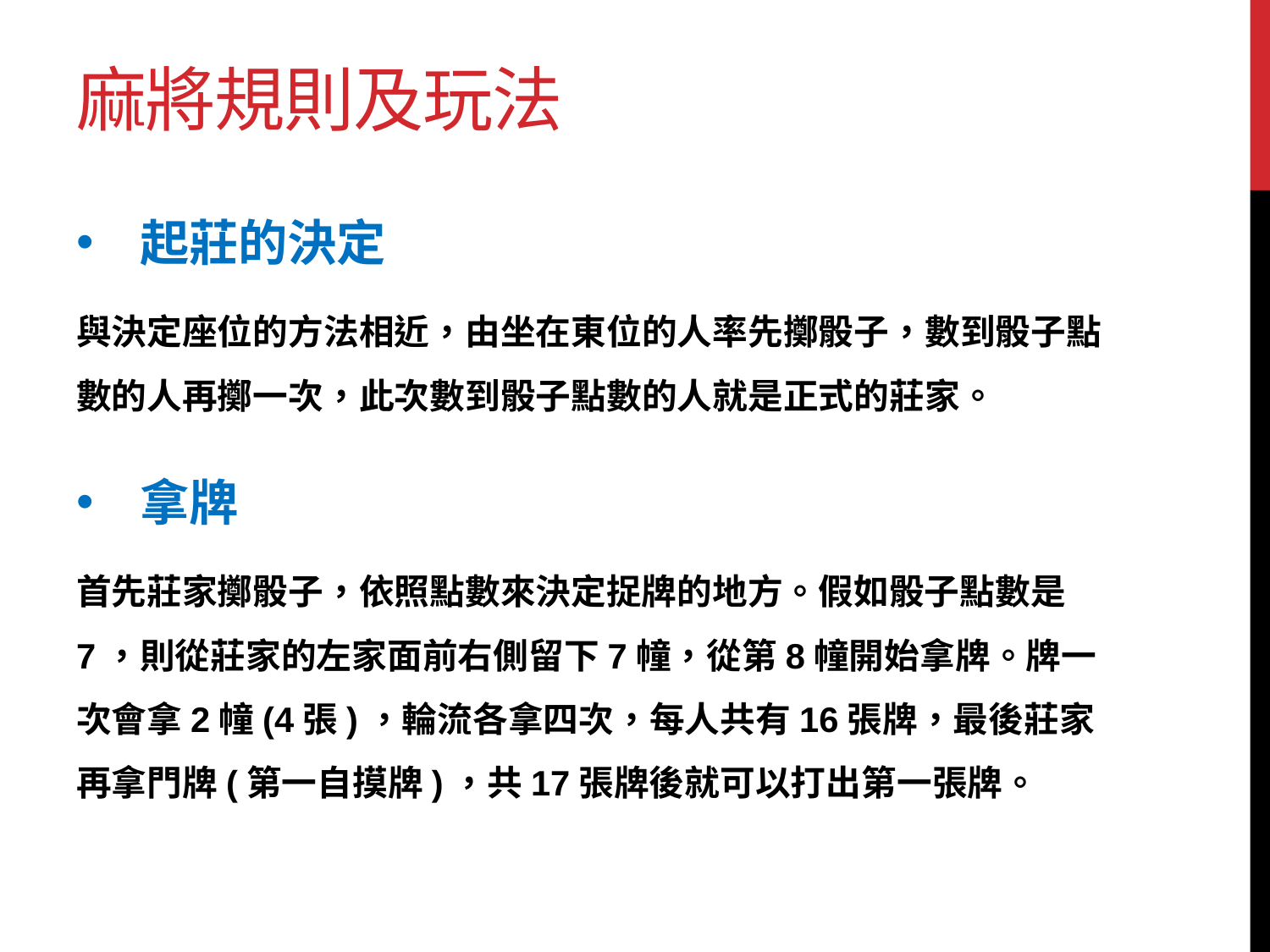

# 麻將規則及玩法
起莊的決定
與決定座位的方法相近，由坐在東位的人率先擲骰子，數到骰子點數的人再擲一次，此次數到骰子點數的人就是正式的莊家。
拿牌
首先莊家擲骰子，依照點數來決定捉牌的地方。假如骰子點數是7，則從莊家的左家面前右側留下7幢，從第8幢開始拿牌。牌一次會拿2幢(4張)，輪流各拿四次，每人共有16張牌，最後莊家再拿門牌(第一自摸牌)，共17張牌後就可以打出第一張牌。